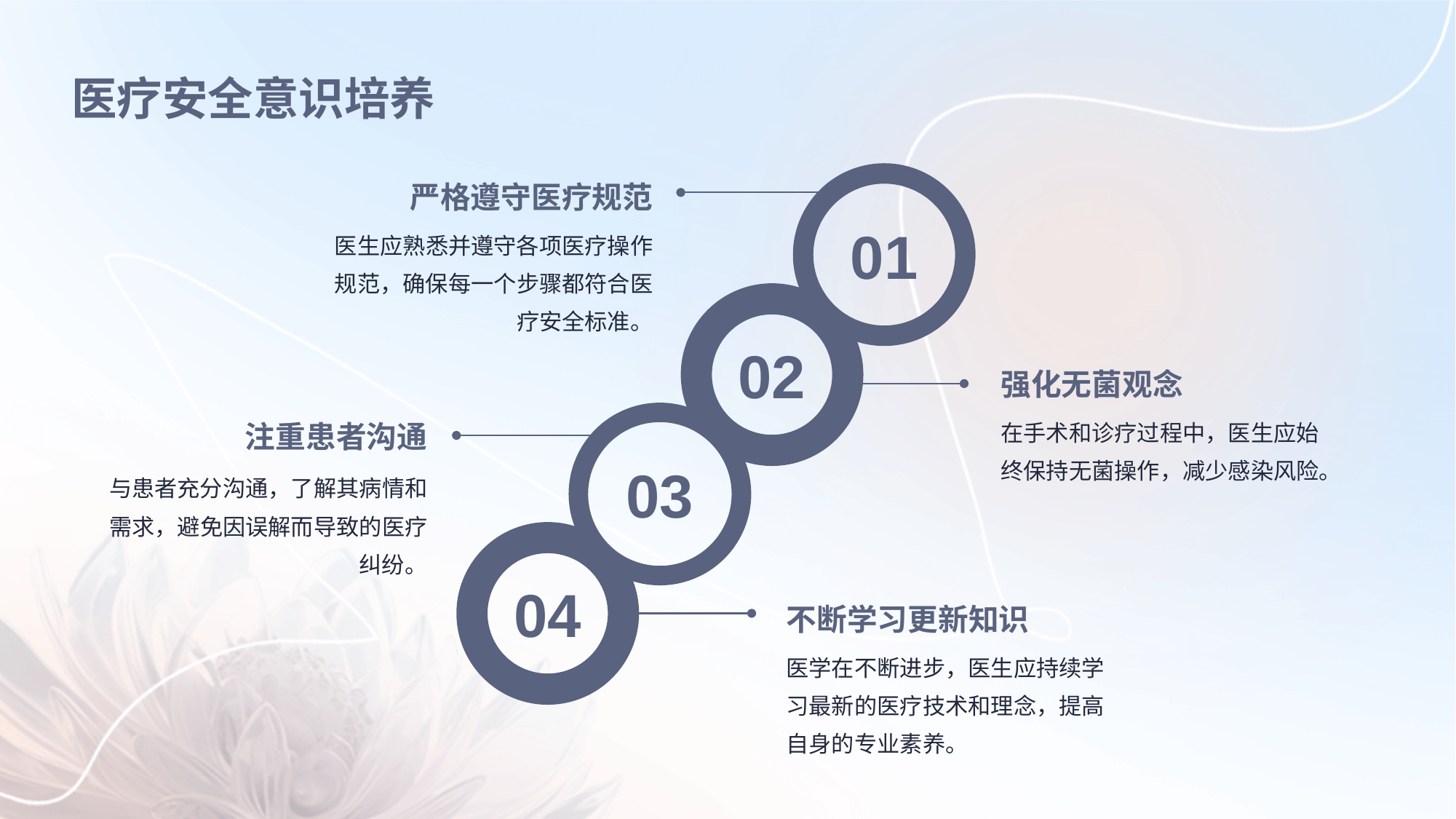

医疗安全意识培养
严格遵守医疗规范

01
医生应熟悉并遵守各项医疗操作规范，确保每一个步骤都符合医疗安全标准。

02
强化无菌观念

在手术和诊疗过程中，医生应始终保持无菌操作，减少感染风险。
注重患者沟通
03
与患者充分沟通，了解其病情和需求，避免因误解而导致的医疗纠纷。

04
不断学习更新知识
医学在不断进步，医生应持续学习最新的医疗技术和理念，提高自身的专业素养。